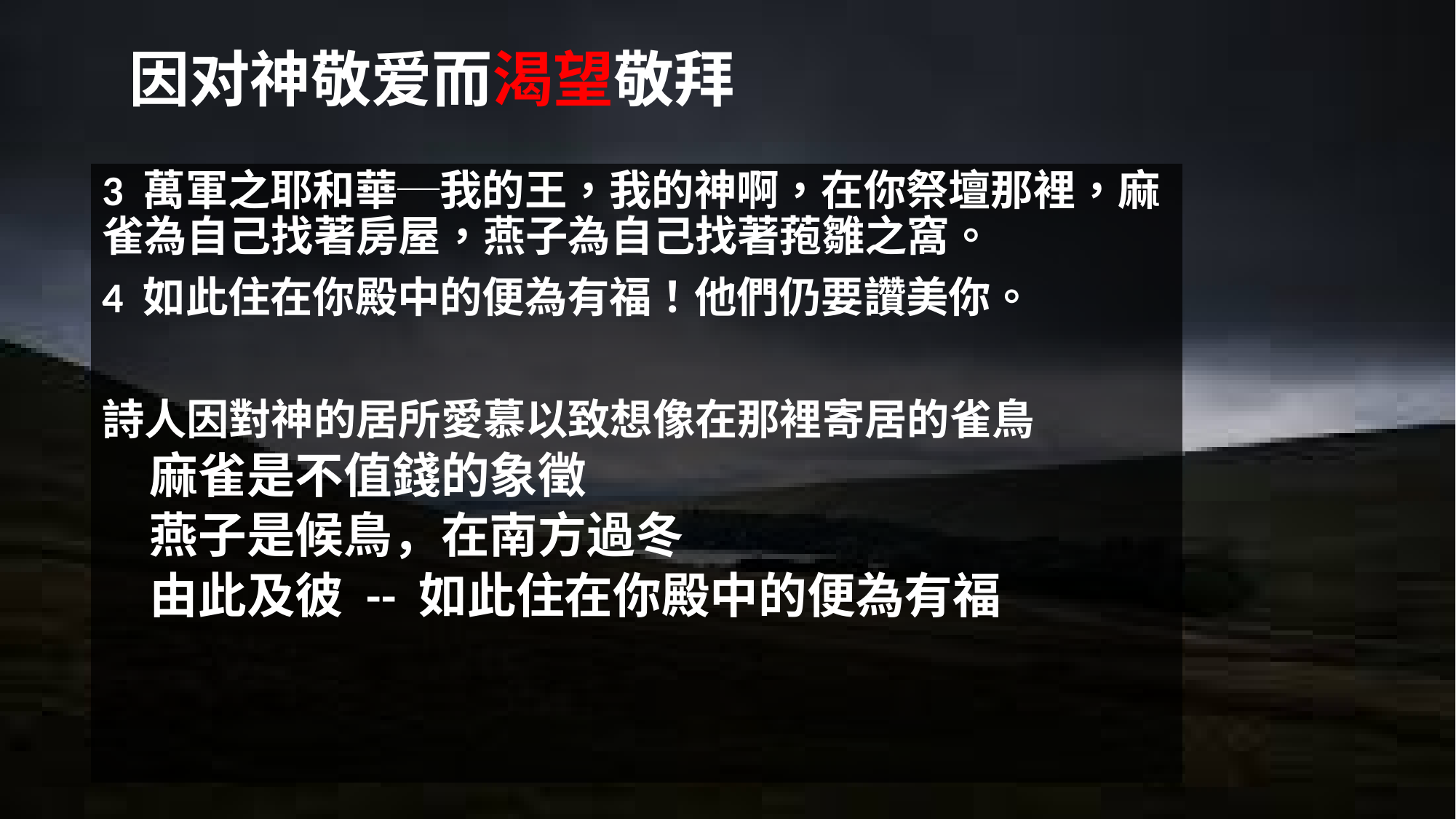

# 因对神敬爱而渴望敬拜
3 萬軍之耶和華─我的王，我的神啊，在你祭壇那裡，麻雀為自己找著房屋，燕子為自己找著菢雛之窩。
4 如此住在你殿中的便為有福！他們仍要讚美你。

詩人因對神的居所愛慕以致想像在那裡寄居的雀鳥
麻雀是不值錢的象徵
燕子是候鳥，在南方過冬
由此及彼 -- 如此住在你殿中的便為有福